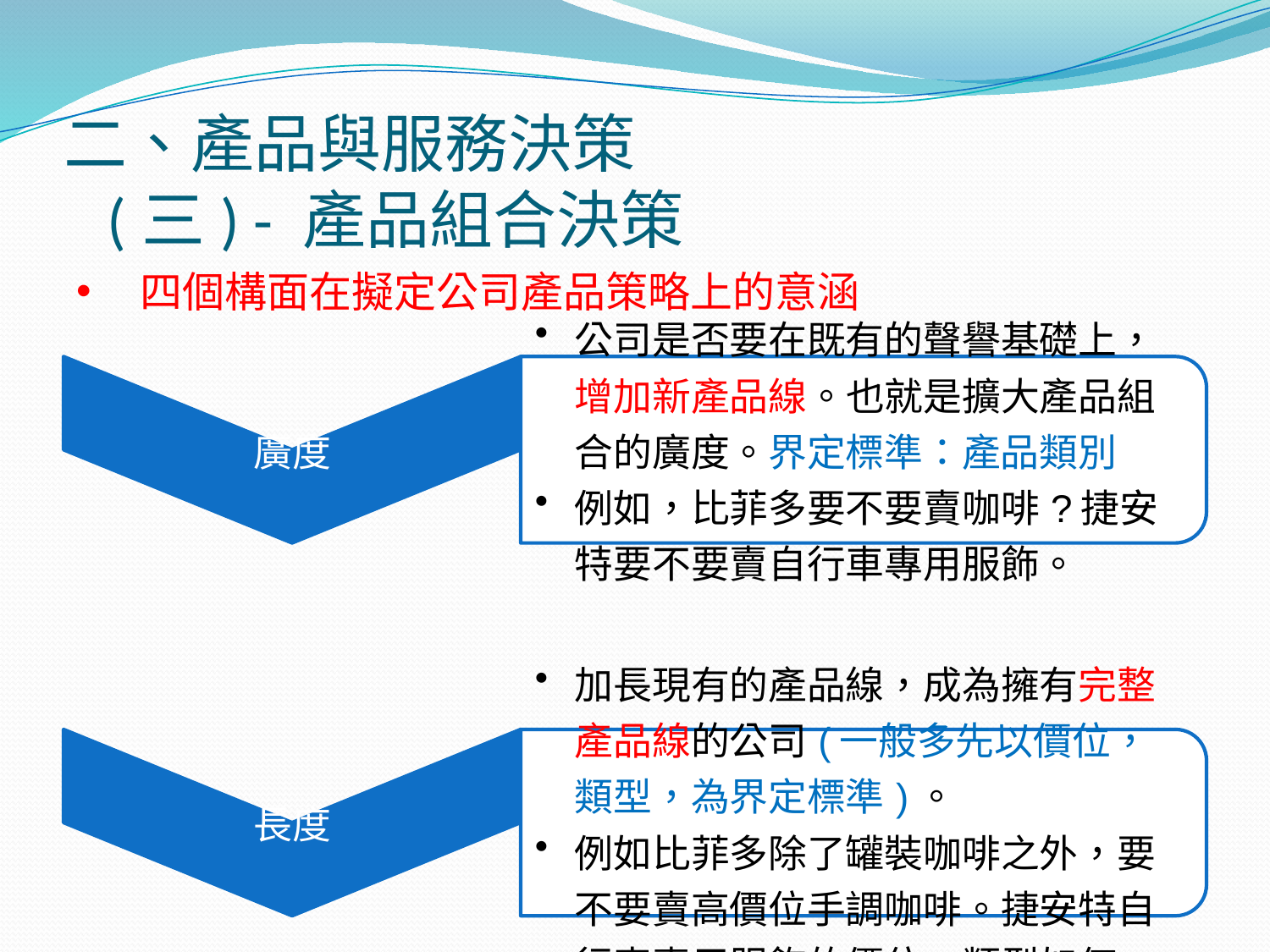

# 二、產品與服務決策 (三) - 產品組合決策
四個構面在擬定公司產品策略上的意涵
廣度
長度
例如，比菲多要不要賣咖啡?捷安特要不要賣自行車專用服飾。